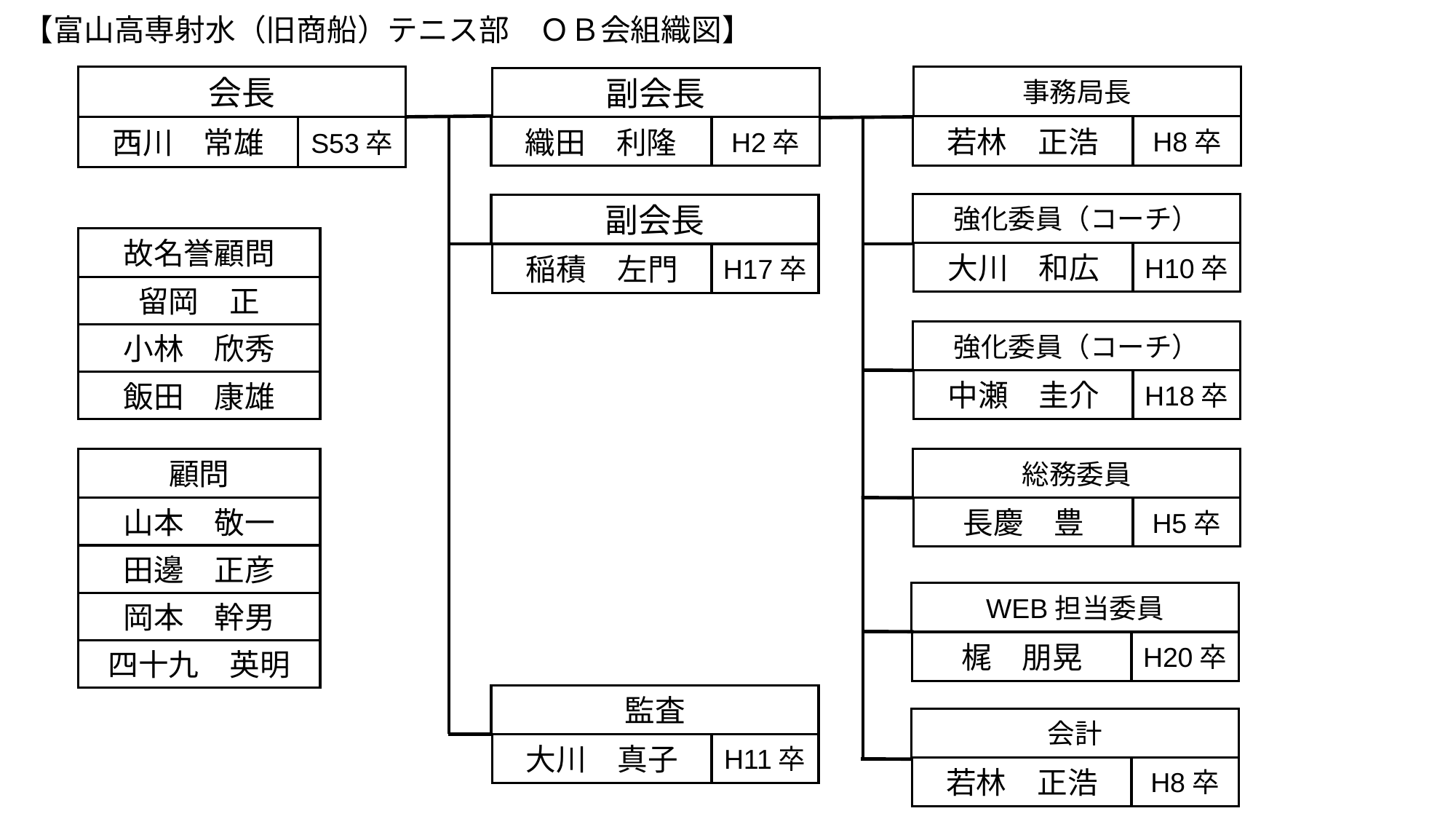

【富山高専射水（旧商船）テニス部　ＯＢ会組織図】
事務局長
若林　正浩
H8卒
会長
西川　常雄
S53卒
副会長
織田　利隆
H2卒
強化委員（コーチ）
大川　和広
H10卒
副会長
稲積　左門
H17卒
故名誉顧問
留岡　正
小林　欣秀
飯田　康雄
強化委員（コーチ）
中瀬　圭介
H18卒
顧問
山本　敬一
田邊　正彦
岡本　幹男
総務委員
長慶　豊
H5卒
WEB担当委員
梶　朋晃
H20卒
四十九　英明
監査
大川　真子
H11卒
会計
若林　正浩
H8卒